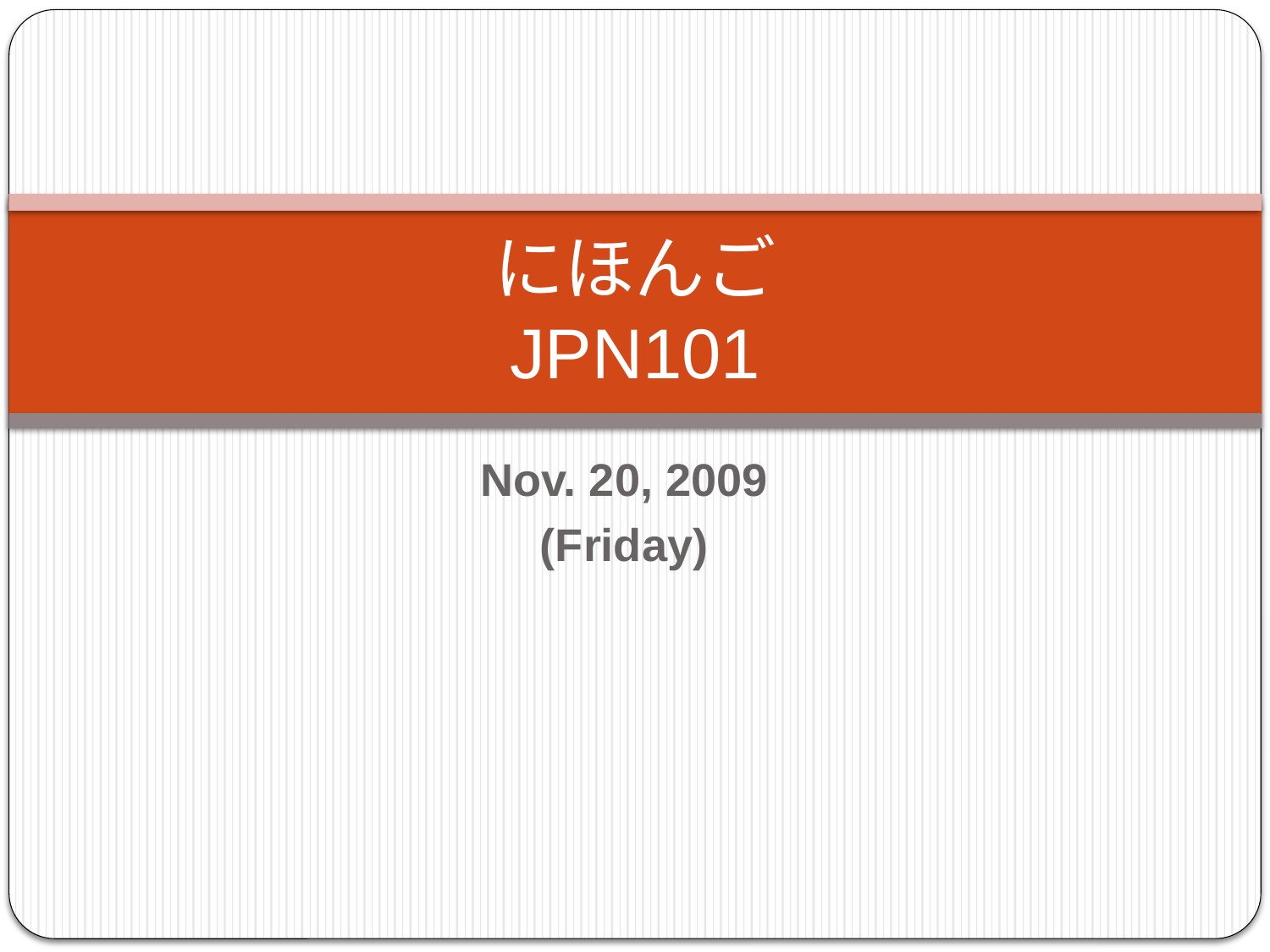

# にほんご JPN101
Nov. 20, 2009
(Friday)